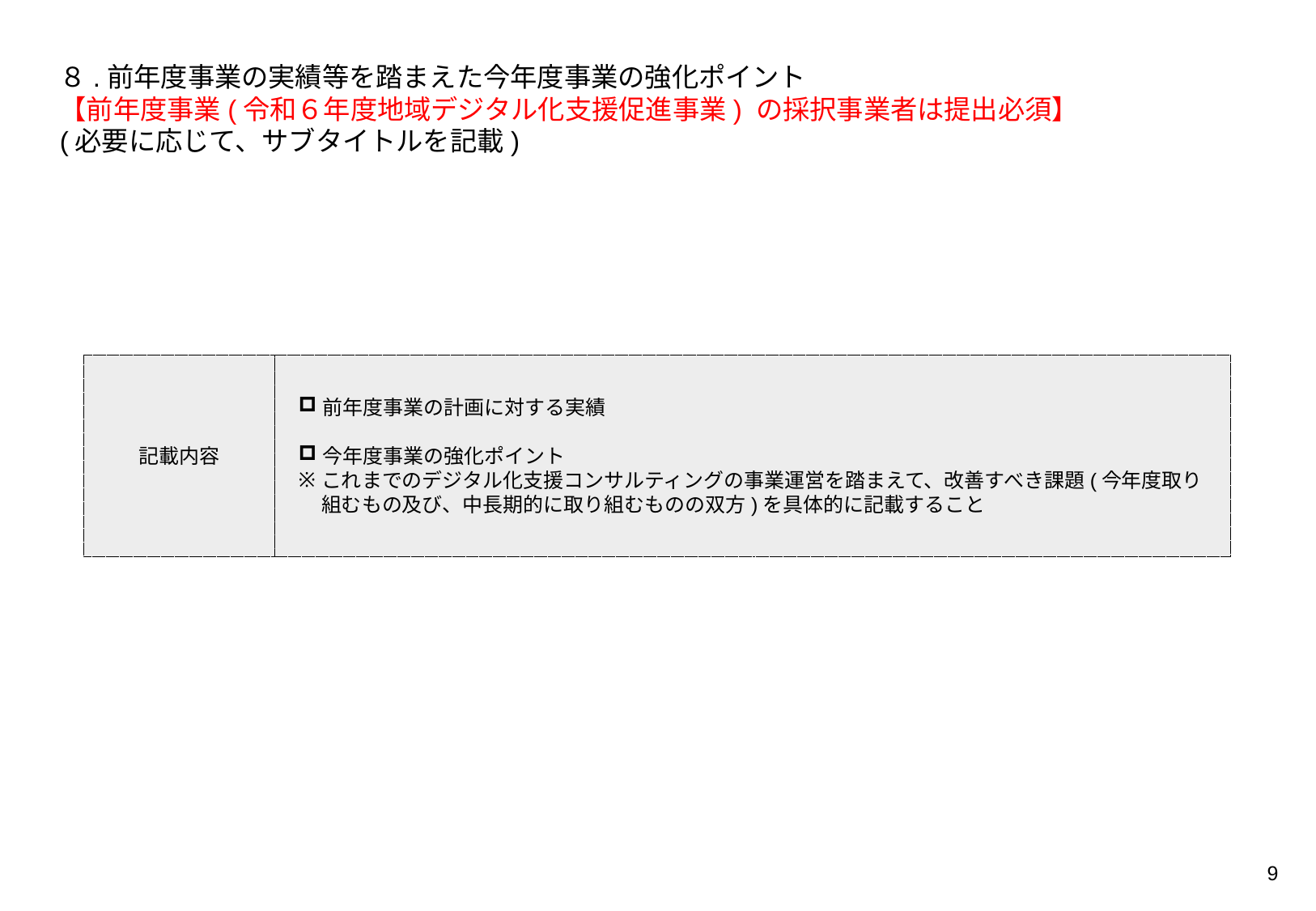

８.前年度事業の実績等を踏まえた今年度事業の強化ポイント
【前年度事業(令和６年度地域デジタル化支援促進事業) の採択事業者は提出必須】
(必要に応じて、サブタイトルを記載)
記載内容
前年度事業の計画に対する実績

今年度事業の強化ポイント
これまでのデジタル化支援コンサルティングの事業運営を踏まえて、改善すべき課題(今年度取り組むもの及び、中長期的に取り組むものの双方)を具体的に記載すること​
9